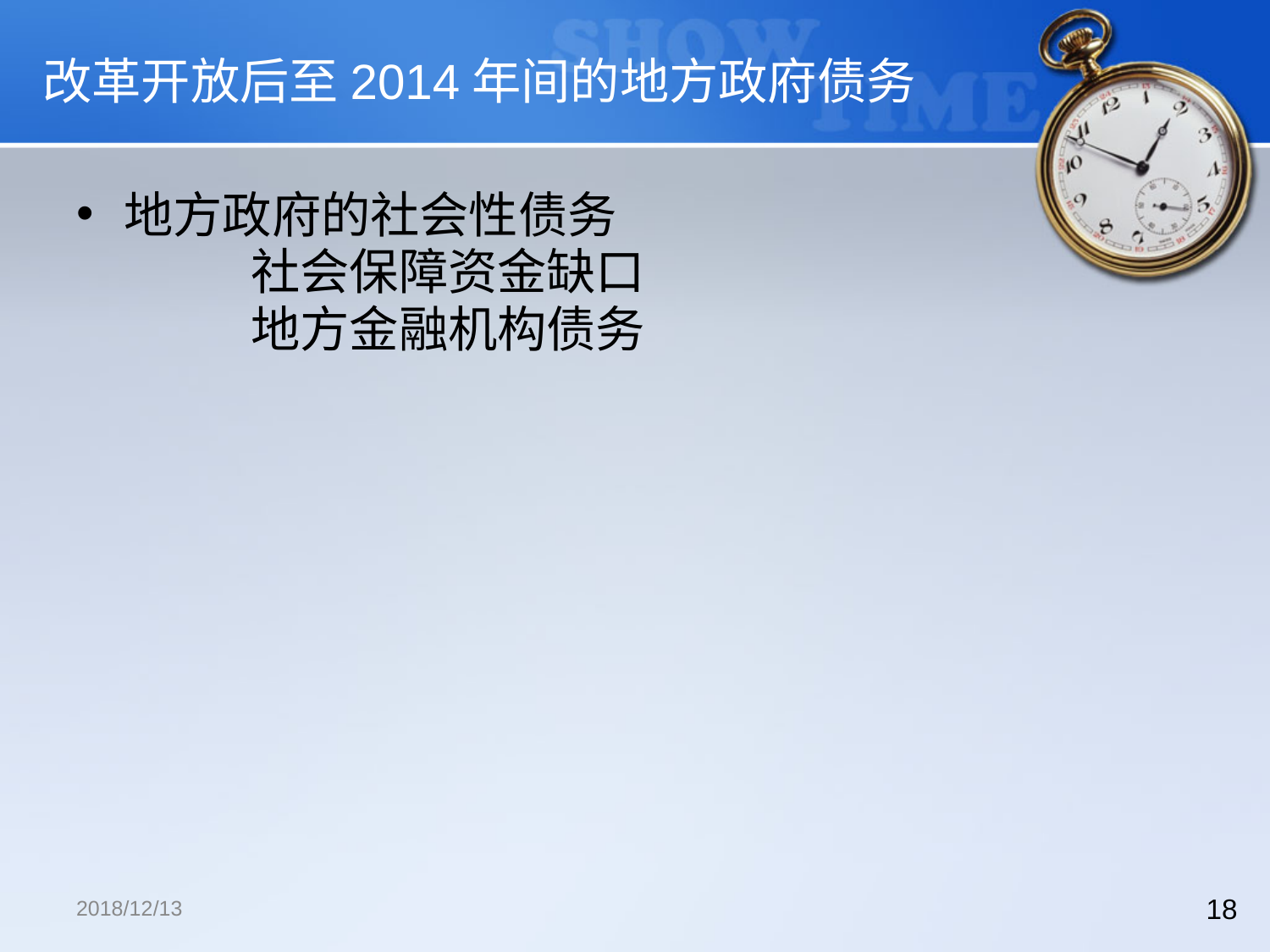

# 改革开放后至2014年间的地方政府债务
地方政府的社会性债务
		社会保障资金缺口
		地方金融机构债务
2018/12/13
18